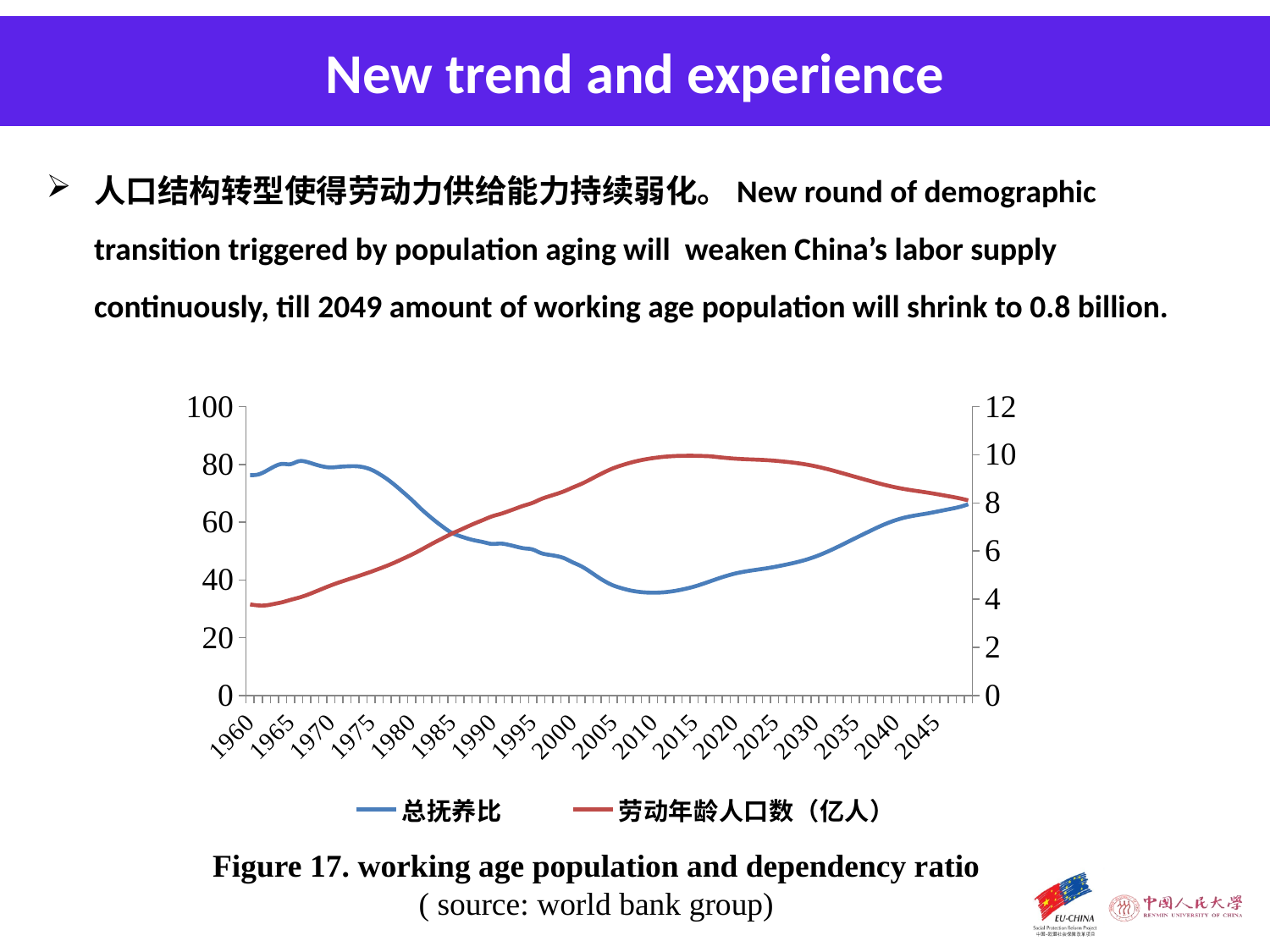

New trend and experience
人口结构转型使得劳动力供给能力持续弱化。New round of demographic transition triggered by population aging will  weaken China’s labor supply continuously, till 2049 amount of working age population will shrink to 0.8 billion.

### Chart

| Category |  |  |
|---|---|---|
| 1960 | 76.28112220530339 | 3.784126120000001 |
| 1961 | 76.5276965989102 | 3.7406594699999998 |
| 1962 | 77.75921845431033 | 3.7453472500000036 |
| 1963 | 79.29169743423363 | 3.8057255899999998 |
| 1964 | 80.17844155806938 | 3.87590765 |
| 1965 | 80.08903418949721 | 3.9712856599999977 |
| 1966 | 81.09309352483866 | 4.0608947899999945 |
| 1967 | 80.89019802680835 | 4.1713150199999935 |
| 1968 | 80.03925381547941 | 4.30189519 |
| 1969 | 79.29826543296036 | 4.439669280000014 |
| 1970 | 78.95033993413702 | 4.5728608299999935 |
| 1971 | 79.16770723447266 | 4.694512269999981 |
| 1972 | 79.33504973471267 | 4.8068127299999945 |
| 1973 | 79.3891594700126 | 4.91635059 |
| 1974 | 79.06373522417158 | 5.028097949999993 |
| 1975 | 78.18420919772501 | 5.14296414999999 |
| 1976 | 76.70187643576504 | 5.2669785899999955 |
| 1977 | 74.85999542476968 | 5.395487959999987 |
| 1978 | 72.68334679814285 | 5.53710023999999 |
| 1979 | 70.28430376556894 | 5.69051273999999 |
| 1980 | 67.79434885473437 | 5.847842949999994 |
| 1981 | 65.07605237770935 | 6.020770339999993 |
| 1982 | 62.58140016846544 | 6.203846190000007 |
| 1983 | 60.267241643465695 | 6.385022849999994 |
| 1984 | 58.147290108947495 | 6.556071869999993 |
| 1985 | 56.296569177286294 | 6.724651759999994 |
| 1986 | 55.177478712066446 | 6.87464449 |
| 1987 | 54.27810062669726 | 7.026499519999994 |
| 1988 | 53.59502539672552 | 7.1723026 |
| 1989 | 53.029700519733815 | 7.310018879999987 |
| 1990 | 52.469552846975176 | 7.44532255 |
| 1991 | 52.595264039340094 | 7.54138739 |
| 1992 | 52.18139204703418 | 7.65514090999999 |
| 1993 | 51.51119839897601 | 7.777906929999993 |
| 1994 | 50.92997264763945 | 7.89660913 |
| 1995 | 50.54900339853489 | 8.00307523 |
| 1996 | 49.34972958462329 | 8.152341510000005 |
| 1997 | 48.719188743973824 | 8.271125 |
| 1998 | 48.25447505023416 | 8.377048980000001 |
| 1999 | 47.42824814557466 | 8.497252159999999 |
| 2000 | 46.065205945583706 | 8.6443927 |
| 2001 | 44.79092288088012 | 8.78404513 |
| 2002 | 43.09120173438159 | 8.948139260000001 |
| 2003 | 41.19222248012244 | 9.125148520000002 |
| 2004 | 39.46517378755763 | 9.293180260000002 |
| 2005 | 38.095861591940825 | 9.440688410000002 |
| 2006 | 37.171606127072764 | 9.557517310000007 |
| 2007 | 36.441718180636094 | 9.658959280000001 |
| 2008 | 35.948856509301244 | 9.743774489999998 |
| 2009 | 35.67290246677182 | 9.812276260000003 |
| 2010 | 35.59040540415744 | 9.865779190000007 |
| 2011 | 35.674183349986066 | 9.90704324 |
| 2012 | 35.94391081025476 | 9.935678560000001 |
| 2013 | 36.385251671974785 | 9.952542400000015 |
| 2014 | 36.96849343343564 | 9.960465840000005 |
| 2015 | 37.66849215048438 | 9.960303759999999 |
| 2016 | 38.54914605170791 | 9.950728960000001 |
| 2017 | 39.505421450884775 | 9.937929189999998 |
| 2018 | 40.474894715179865 | 9.903260000000001 |
| 2019 | 41.37343170519651 | 9.870090000000005 |
| 2020 | 42.146100240639214 | 9.84204 |
| 2021 | 42.7383373633309 | 9.82281 |
| 2022 | 43.214559515161994 | 9.80803 |
| 2023 | 43.62096249507551 | 9.79477 |
| 2024 | 44.033915423278486 | 9.778099999999998 |
| 2025 | 44.51228604330307 | 9.754340000000001 |
| 2026 | 45.06362100630585 | 9.72326 |
| 2027 | 45.653206911131505 | 9.687339999999999 |
| 2028 | 46.312482711771445 | 9.644599999999999 |
| 2029 | 47.091862799915624 | 9.591990000000001 |
| 2030 | 48.02639065262585 | 9.527650000000001 |
| 2031 | 49.126229159919674 | 9.451490000000007 |
| 2032 | 50.35395279474795 | 9.366520000000005 |
| 2033 | 51.6847015548978 | 9.274719999999999 |
| 2034 | 53.06468405705125 | 9.179670000000002 |
| 2035 | 54.45328705580693 | 9.084019999999999 |
| 2036 | 55.81628606536931 | 8.989930000000005 |
| 2037 | 57.17670392982046 | 8.896220000000001 |
| 2038 | 58.49071939303692 | 8.8053 |
| 2039 | 59.68006618371392 | 8.721179999999999 |
| 2040 | 60.69571454862917 | 8.646199999999999 |
| 2041 | 61.50230042963783 | 8.581819999999999 |
| 2042 | 62.10983287939227 | 8.527019999999998 |
| 2043 | 62.592502512221095 | 8.47741 |
| 2044 | 63.05998883021079 | 8.426870000000001 |
| 2045 | 63.59069602187945 | 8.37128 |
| 2046 | 64.15285640649428 | 8.312270000000002 |
| 2047 | 64.70003411482435 | 8.252220000000001 |
| 2048 | 65.33469083761628 | 8.186200000000001 |
| 2049 | 66.21582172331382 | 8.106819999999999 |
Figure 17. working age population and dependency ratio
( source: world bank group)